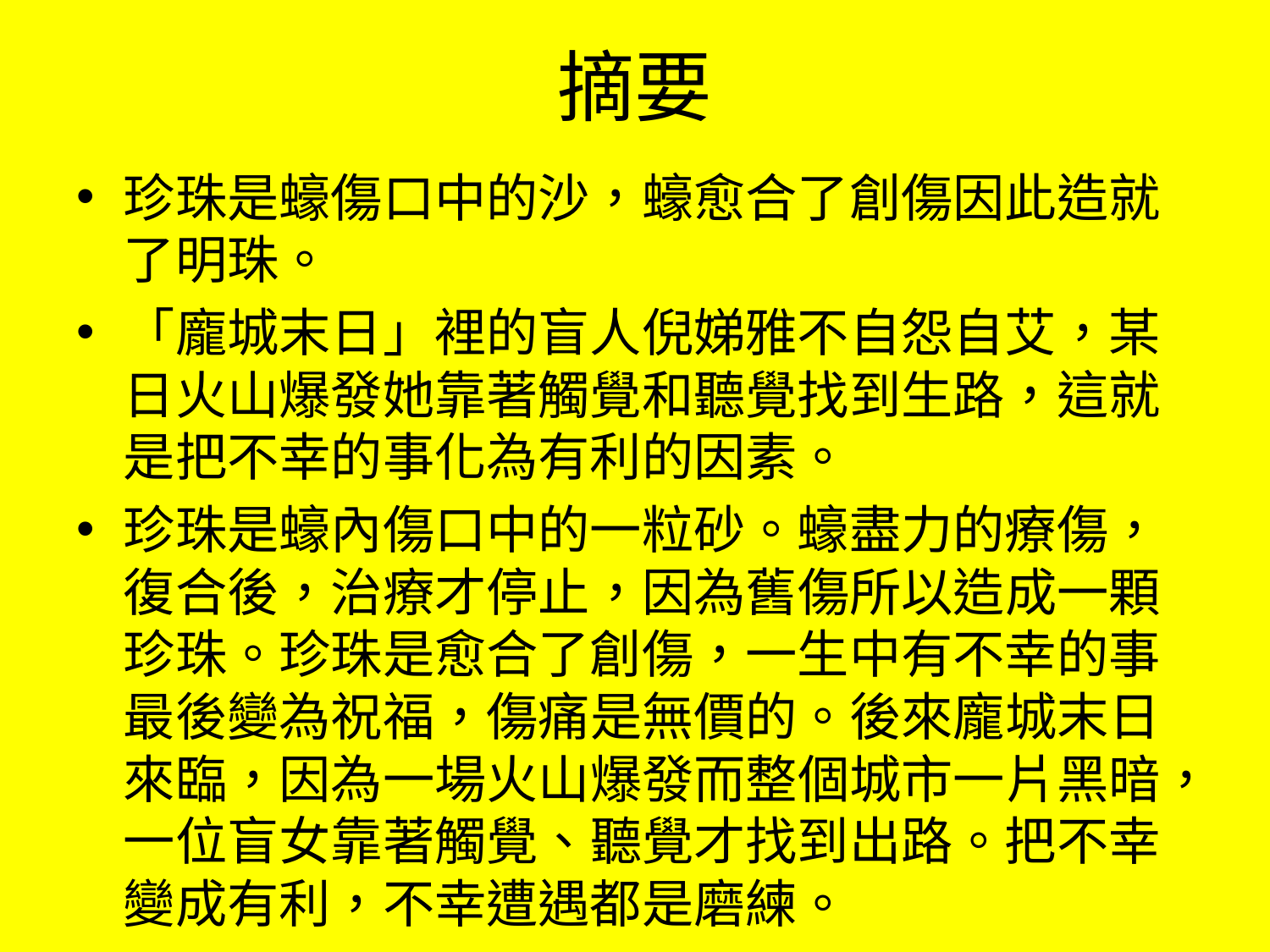

# 摘要
珍珠是蠔傷口中的沙，蠔愈合了創傷因此造就了明珠。
「龐城末日」裡的盲人倪娣雅不自怨自艾，某日火山爆發她靠著觸覺和聽覺找到生路，這就是把不幸的事化為有利的因素。
珍珠是蠔內傷口中的一粒砂。蠔盡力的療傷，復合後，治療才停止，因為舊傷所以造成一顆珍珠。珍珠是愈合了創傷，一生中有不幸的事最後變為祝福，傷痛是無價的。後來龐城末日來臨，因為一場火山爆發而整個城市一片黑暗，一位盲女靠著觸覺、聽覺才找到出路。把不幸變成有利，不幸遭遇都是磨練。